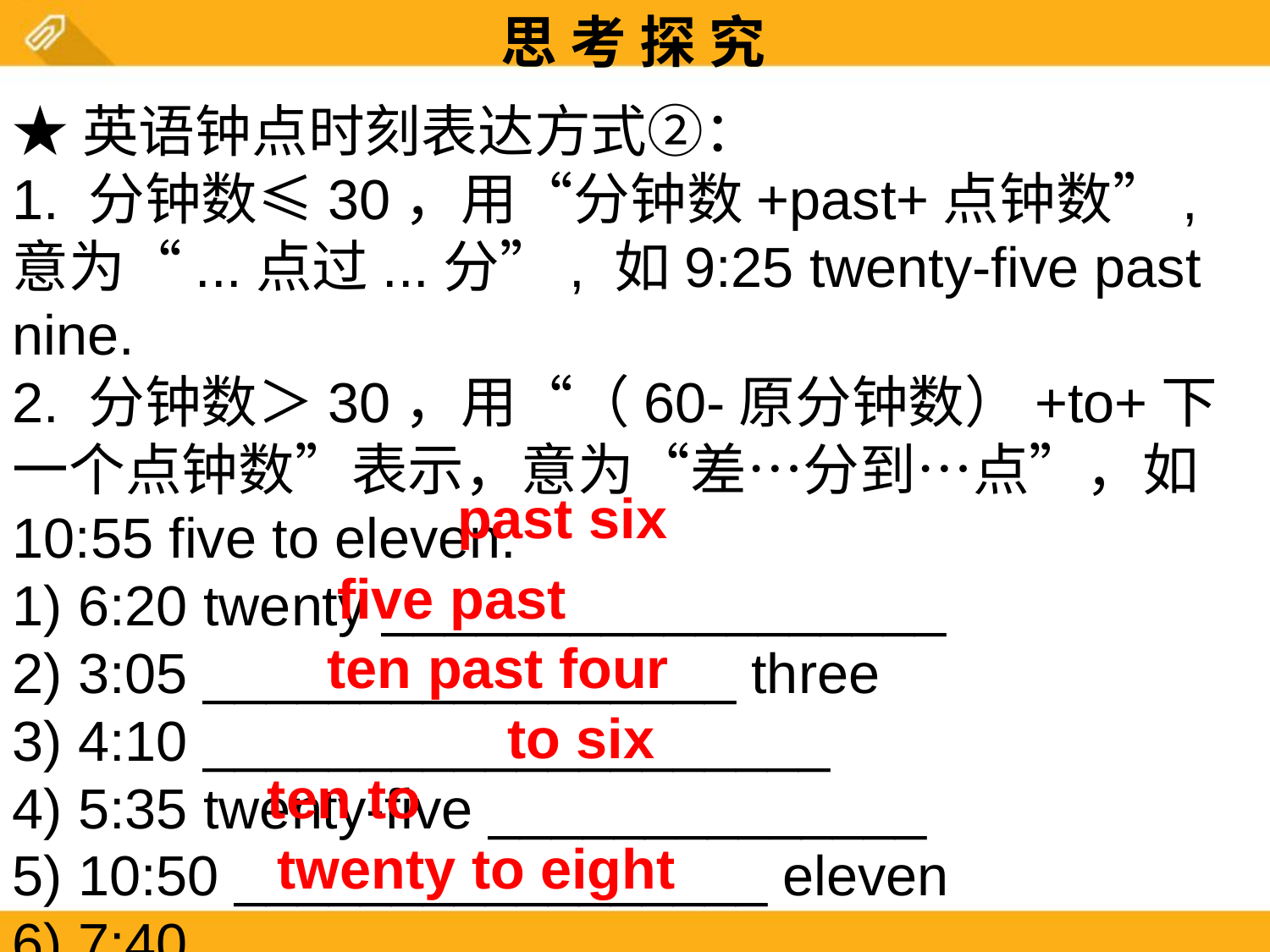

思 考 探 究
★英语钟点时刻表达方式②：
1. 分钟数≤30，用“分钟数+past+点钟数”, 意为“...点过...分”, 如9:25 twenty-five past nine.
2. 分钟数＞30，用“（60-原分钟数）+to+下一个点钟数”表示，意为“差…分到…点”，如10:55 five to eleven.
1) 6:20 twenty __________________
2) 3:05 _________________ three
3) 4:10 ____________________
4) 5:35 twenty-five ______________
5) 10:50 _________________ eleven
6) 7:40 ____________________

past six
five past
ten past four
to six
ten to
twenty to eight